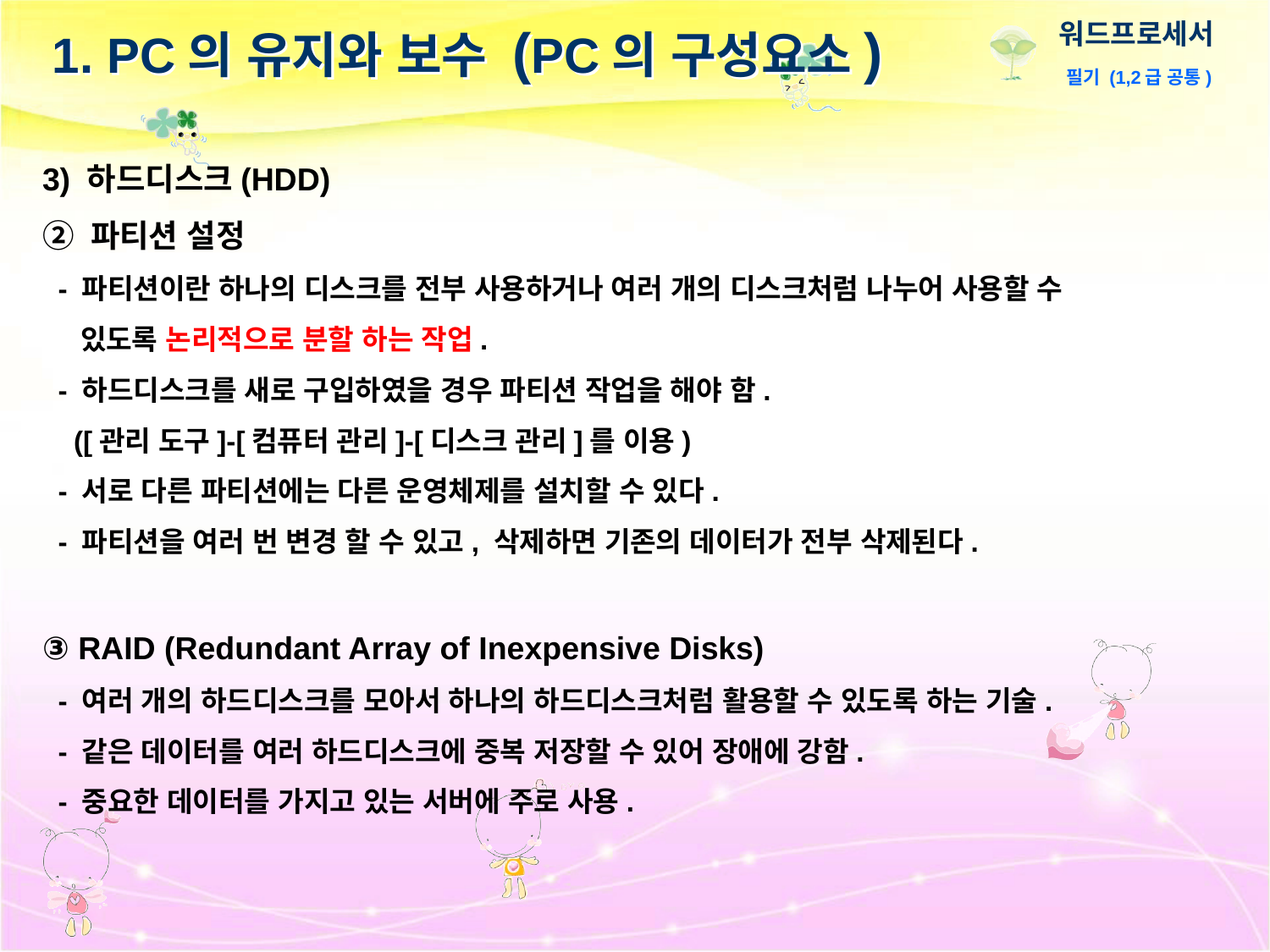

# 1. PC의 유지와 보수 (PC의 구성요소)
3) 하드디스크(HDD)
② 파티션 설정
  - 파티션이란 하나의 디스크를 전부 사용하거나 여러 개의 디스크처럼 나누어 사용할 수
    있도록 논리적으로 분할 하는 작업.
  - 하드디스크를 새로 구입하였을 경우 파티션 작업을 해야 함.
    ([관리 도구]-[컴퓨터 관리]-[디스크 관리]를 이용)
  - 서로 다른 파티션에는 다른 운영체제를 설치할 수 있다.
  - 파티션을 여러 번 변경 할 수 있고, 삭제하면 기존의 데이터가 전부 삭제된다.

③ RAID (Redundant Array of Inexpensive Disks)
  - 여러 개의 하드디스크를 모아서 하나의 하드디스크처럼 활용할 수 있도록 하는 기술.
  - 같은 데이터를 여러 하드디스크에 중복 저장할 수 있어 장애에 강함.
  - 중요한 데이터를 가지고 있는 서버에 주로 사용.